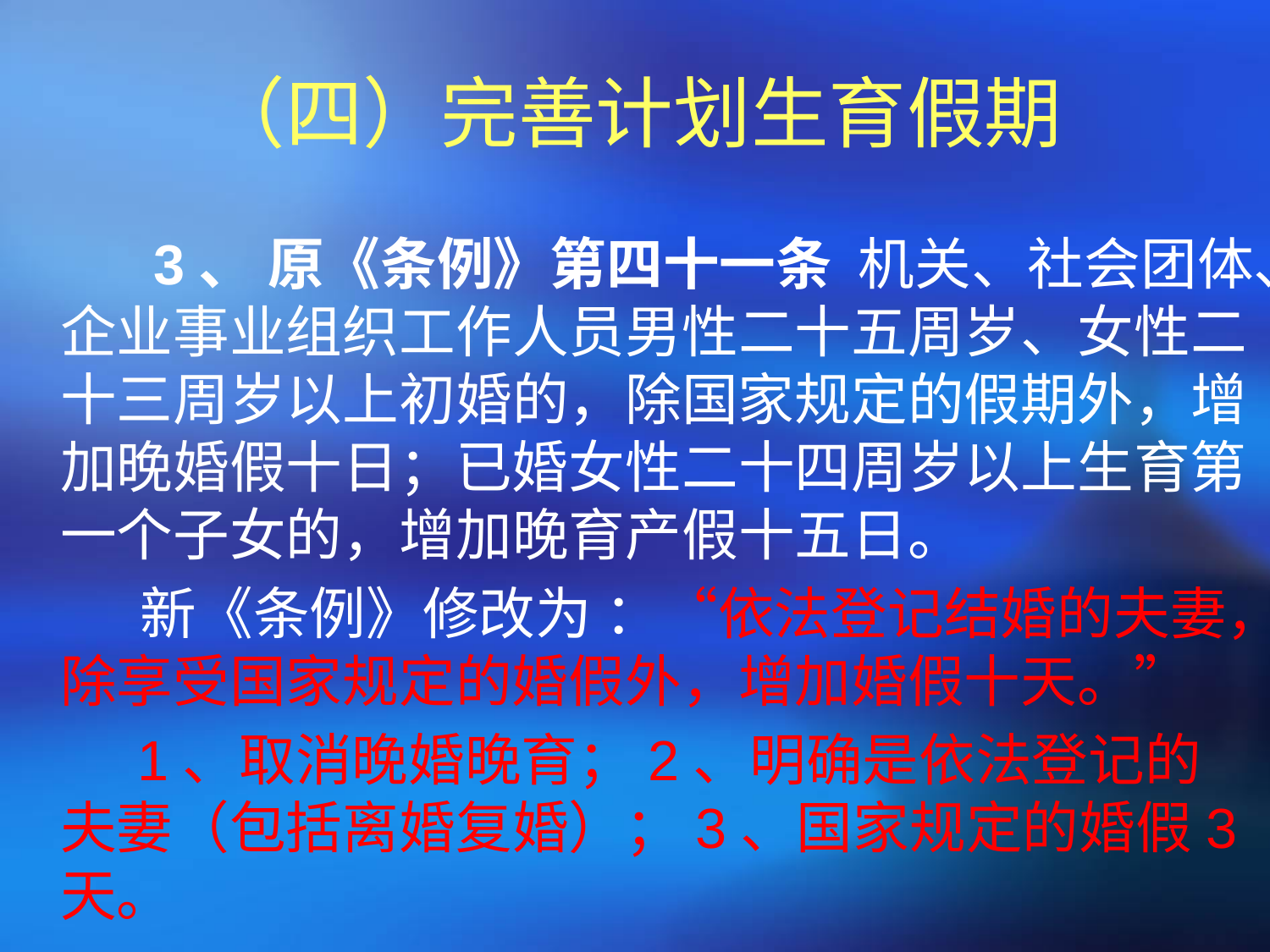

# （四）完善计划生育假期
         3、 原《条例》第四十一条  机关、社会团体、企业事业组织工作人员男性二十五周岁、女性二十三周岁以上初婚的，除国家规定的假期外，增加晚婚假十日；已婚女性二十四周岁以上生育第一个子女的，增加晚育产假十五日。
         新《条例》修改为 ：“依法登记结婚的夫妻，除享受国家规定的婚假外，增加婚假十天。”
        1、取消晚婚晚育；2、明确是依法登记的夫妻（包括离婚复婚）；3、国家规定的婚假3天。